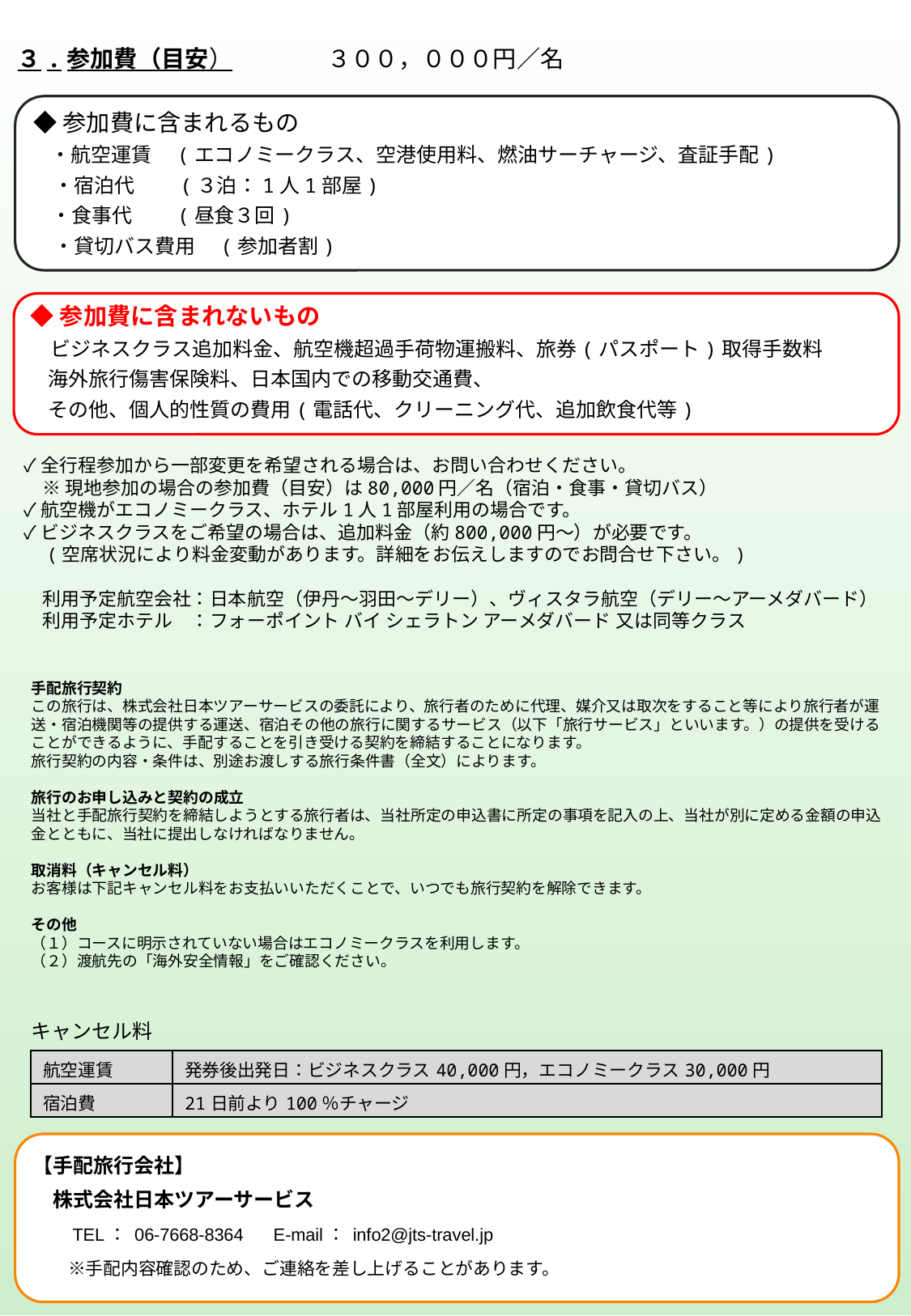

３.参加費（目安）　　　　３００，０００円／名
◆参加費に含まれるもの
　・航空運賃　(エコノミークラス、空港使用料、燃油サーチャージ、査証手配)
　・宿泊代　　(３泊：1人1部屋)
・食事代　　(昼食３回)
・貸切バス費用　(参加者割)
◆参加費に含まれないもの
　ビジネスクラス追加料金、航空機超過手荷物運搬料、旅券(パスポート)取得手数料
海外旅行傷害保険料、日本国内での移動交通費、
その他、個人的性質の費用(電話代、クリーニング代、追加飲食代等)
✓全行程参加から一部変更を希望される場合は、お問い合わせください。
　※ 現地参加の場合の参加費（目安）は80,000円／名（宿泊・食事・貸切バス）
✓航空機がエコノミークラス、ホテル1人1部屋利用の場合です。
✓ビジネスクラスをご希望の場合は、追加料金（約800,000円～）が必要です。
　(空席状況により料金変動があります。詳細をお伝えしますのでお問合せ下さい。)

　利用予定航空会社：日本航空（伊丹～羽田～デリー）、ヴィスタラ航空（デリー～アーメダバード）
　利用予定ホテル　：フォーポイント バイ シェラトン アーメダバード 又は同等クラス
手配旅行契約
この旅行は、株式会社日本ツアーサービスの委託により、旅行者のために代理、媒介又は取次をすること等により旅行者が運送・宿泊機関等の提供する運送、宿泊その他の旅行に関するサービス（以下「旅行サービス」といいます。）の提供を受けることができるように、手配することを引き受ける契約を締結することになります。
旅行契約の内容・条件は、別途お渡しする旅行条件書（全文）によります。

旅行のお申し込みと契約の成立
当社と手配旅行契約を締結しようとする旅行者は、当社所定の申込書に所定の事項を記入の上、当社が別に定める金額の申込金とともに、当社に提出しなければなりません。

取消料（キャンセル料）
お客様は下記キャンセル料をお支払いいただくことで、いつでも旅行契約を解除できます。

その他
（１）コースに明示されていない場合はエコノミークラスを利用します。
（２）渡航先の「海外安全情報」をご確認ください。
キャンセル料
| 航空運賃 | 発券後出発日：ビジネスクラス40,000円，エコノミークラス30,000円 |
| --- | --- |
| 宿泊費 | 21日前より100％チャージ |
【手配旅行会社】
　株式会社日本ツアーサービス
　　TEL： 06-7668-8364　 E-mail： info2@jts-travel.jp
　　※手配内容確認のため、ご連絡を差し上げることがあります。